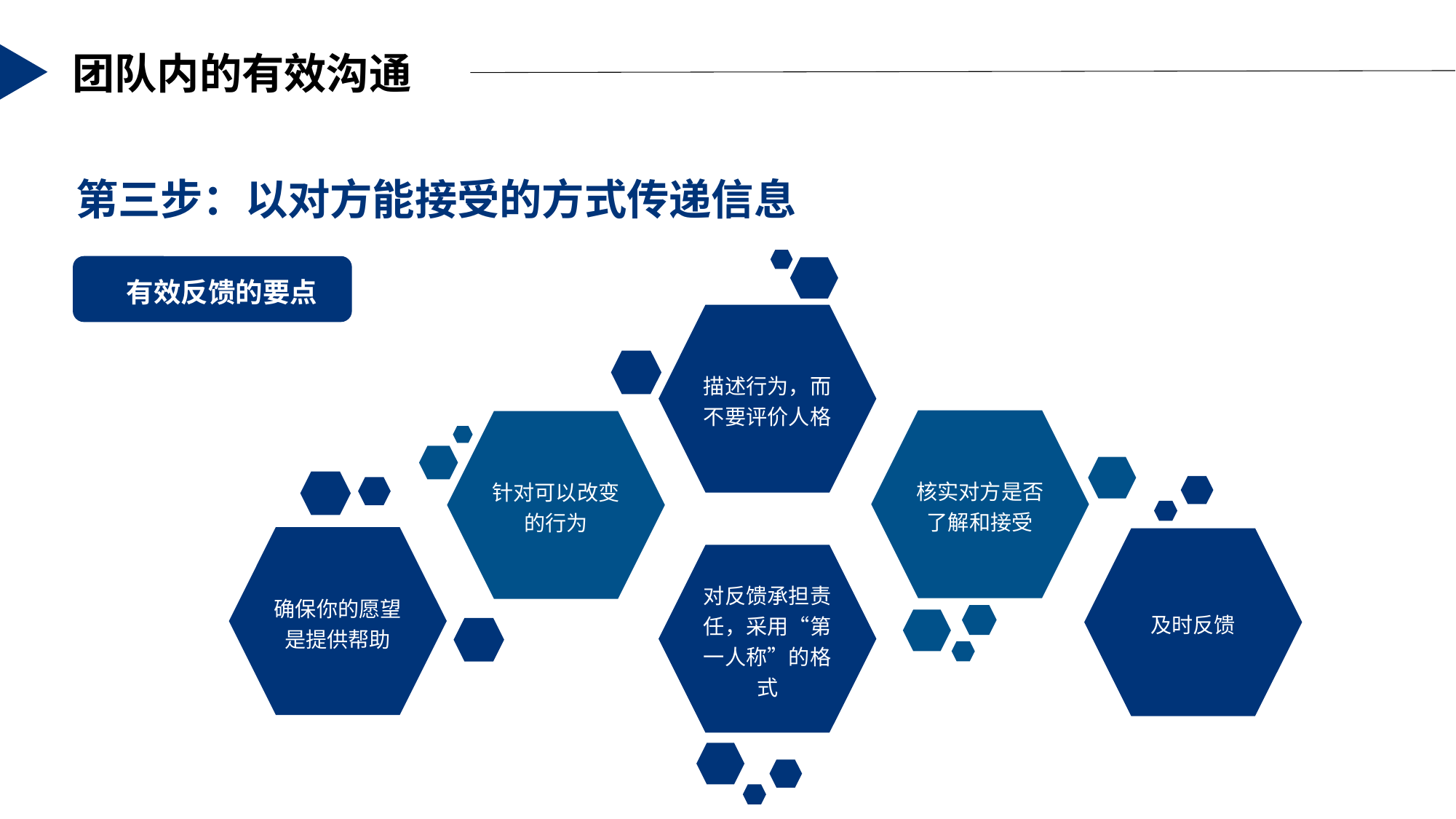

第三步：以对方能接受的方式传递信息

描述行为，而不要评价人格

核实对方是否了解和接受

针对可以改变的行为

确保你的愿望是提供帮助

及时反馈
对反馈承担责任，采用“第一人称”的格式

有效反馈的要点